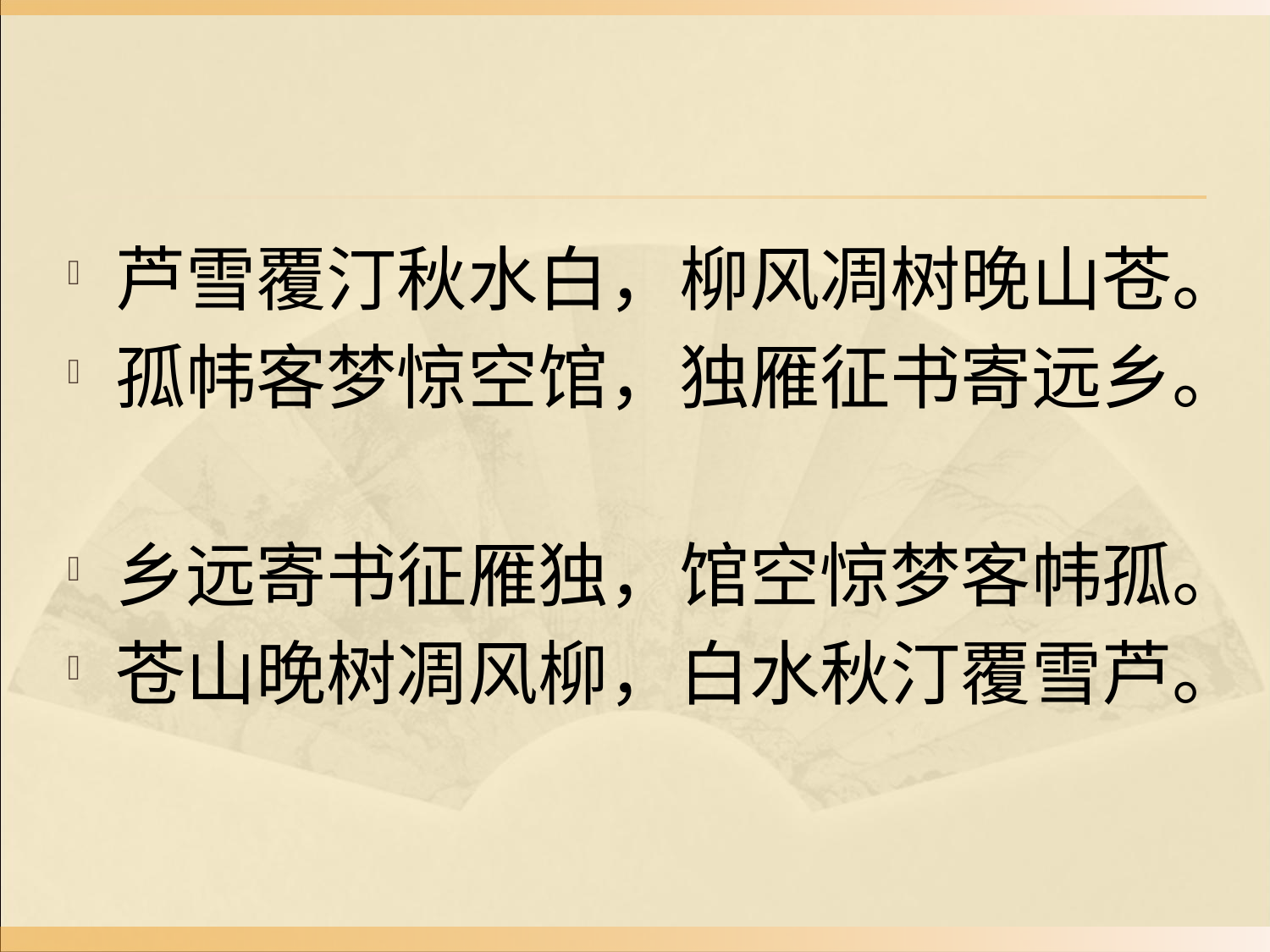

#

芦雪覆汀秋水白，柳风凋树晚山苍。
孤帏客梦惊空馆，独雁征书寄远乡。

乡远寄书征雁独，馆空惊梦客帏孤。
苍山晚树凋风柳，白水秋汀覆雪芦。